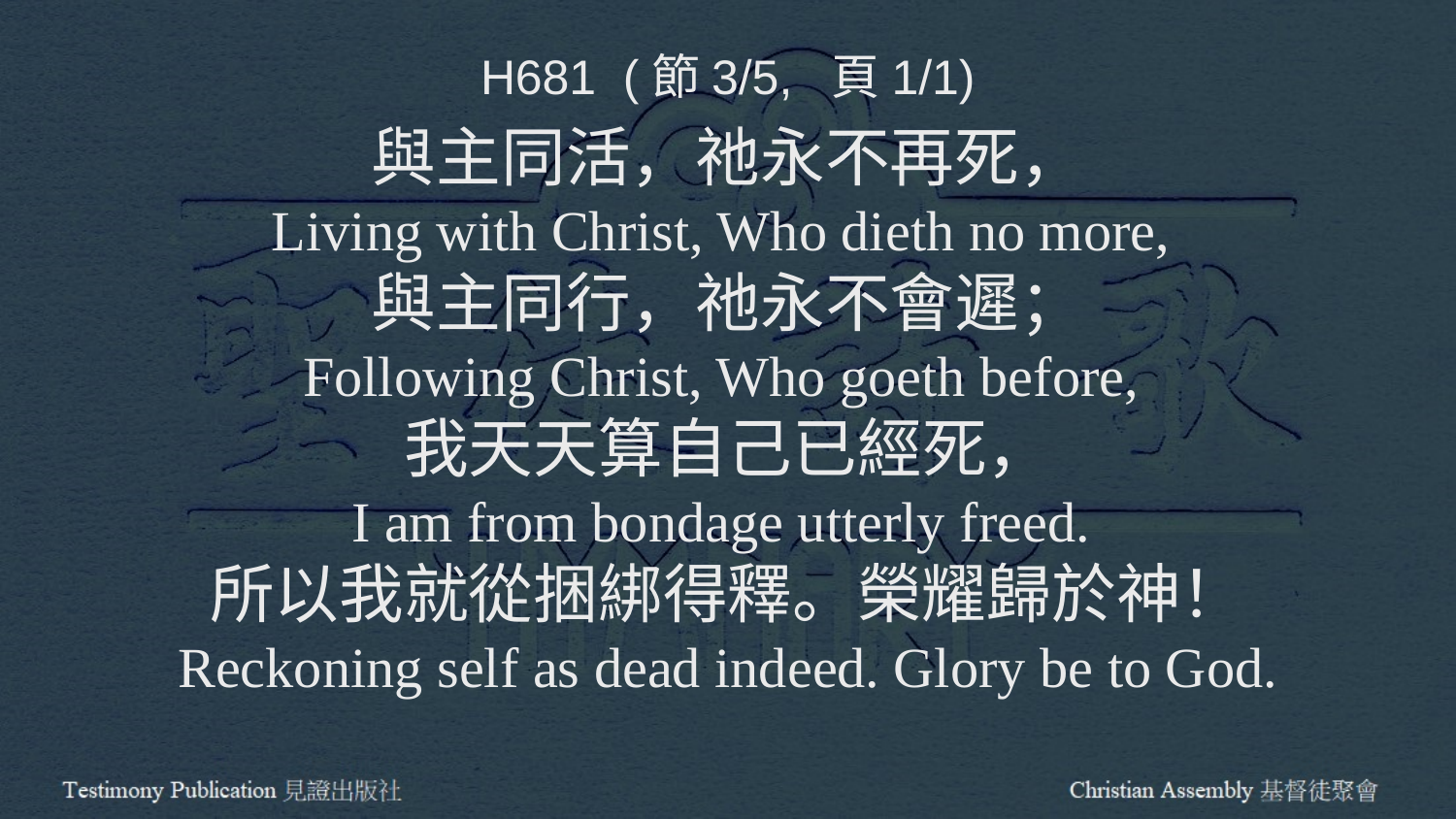

H681  (節3/5,  頁1/1)
與主同活，祂永不再死，
Living with Christ, Who dieth no more,
與主同行，祂永不會遲；
Following Christ, Who goeth before,
我天天算自己已經死，
I am from bondage utterly freed.
所以我就從捆綁得釋。榮耀歸於神！
Reckoning self as dead indeed. Glory be to God.